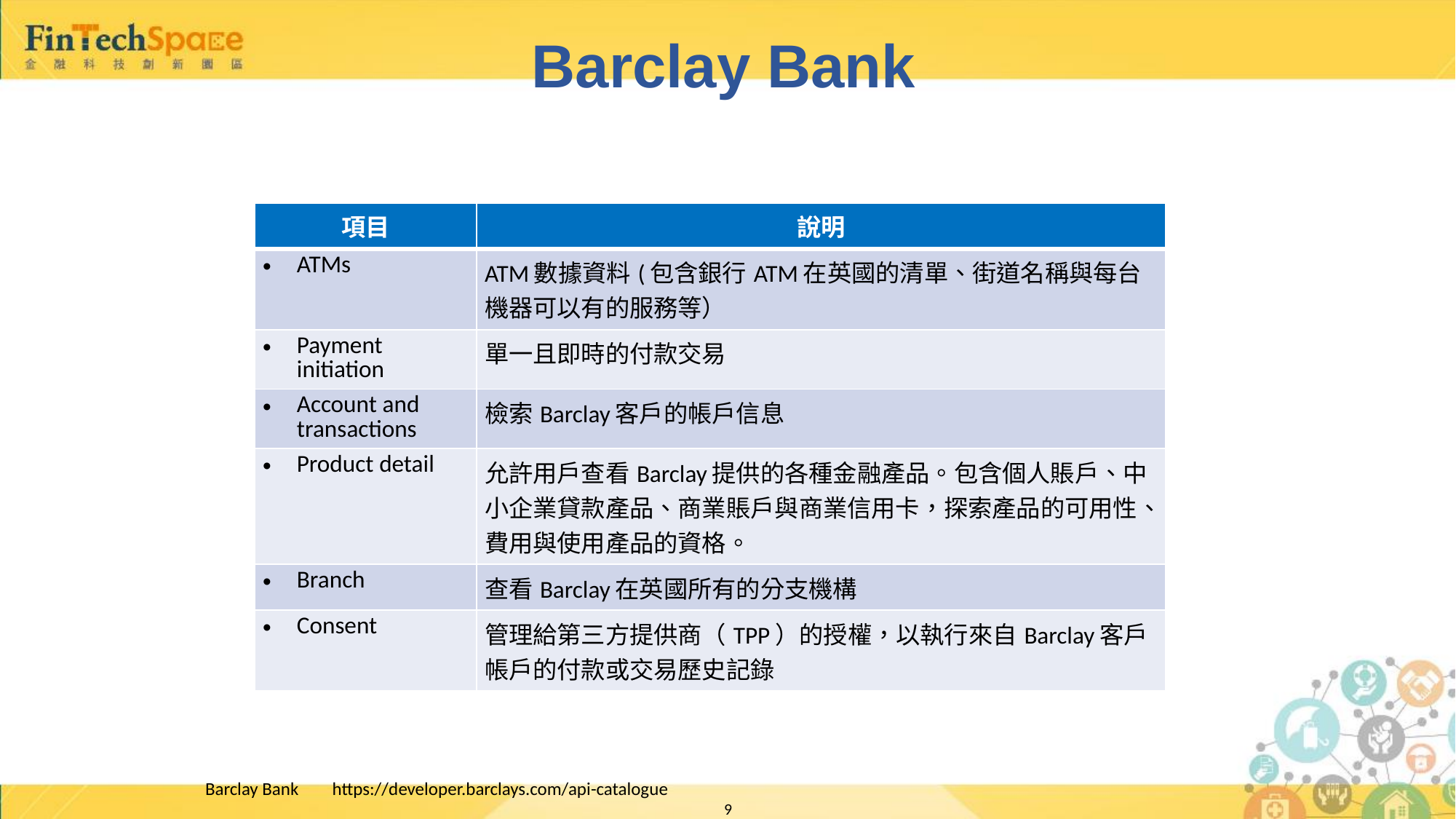

# Barclay Bank
| 項目 | 說明 |
| --- | --- |
| ATMs | ATM數據資料(包含銀行ATM在英國的清單、街道名稱與每台機器可以有的服務等） |
| Payment initiation | 單一且即時的付款交易 |
| Account and transactions | 檢索Barclay客戶的帳戶信息 |
| Product detail | 允許用戶查看Barclay提供的各種金融產品。包含個人賬戶、中小企業貸款產品、商業賬戶與商業信用卡，探索產品的可用性、費用與使用產品的資格。 |
| Branch | 查看Barclay在英國所有的分支機構 |
| Consent | 管理給第三方提供商（TPP）的授權，以執行來自Barclay客戶帳戶的付款或交易歷史記錄 |
Barclay Bank        https://developer.barclays.com/api-catalogue
9